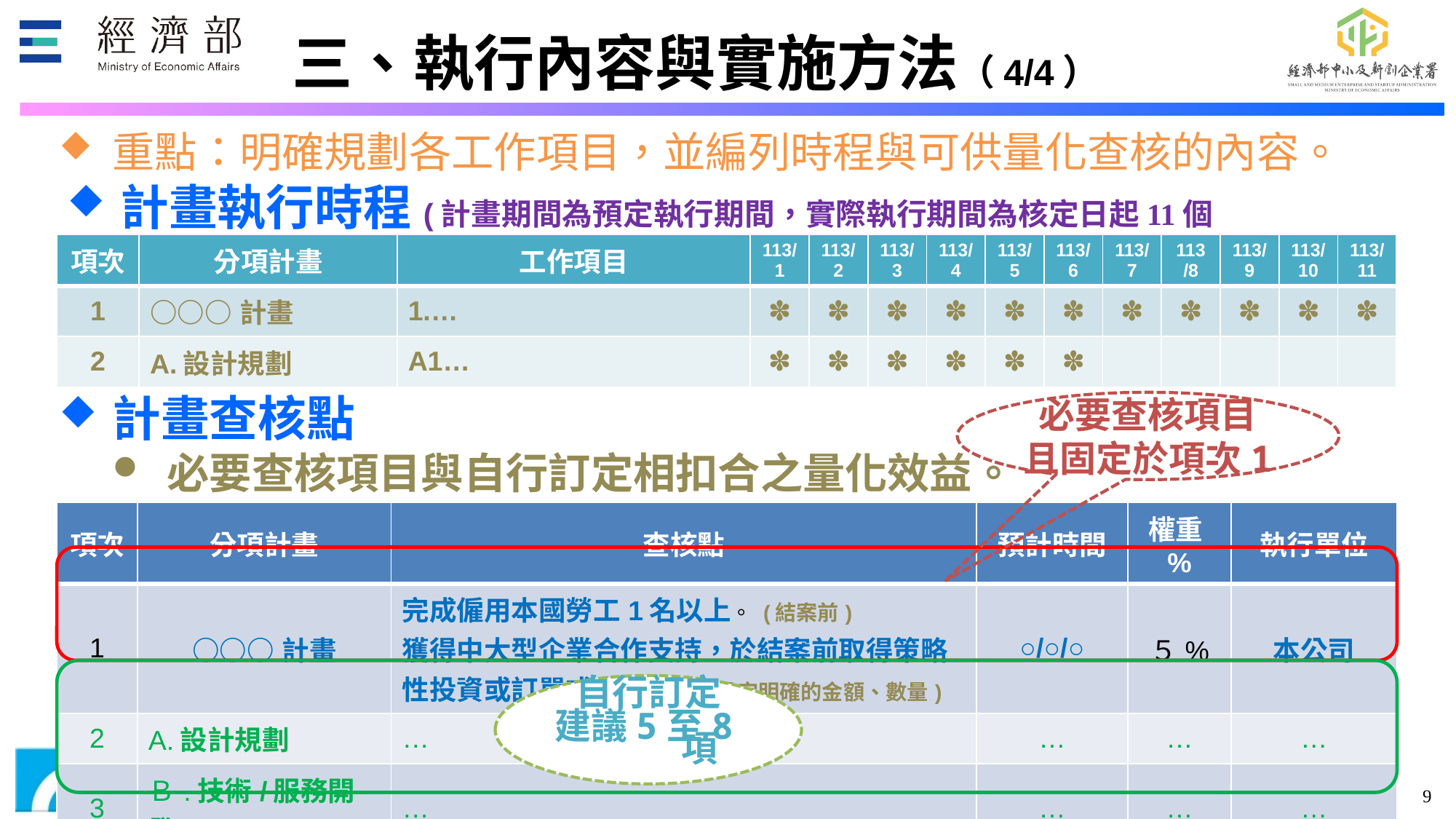

三、執行內容與實施方法（4/4）
重點：明確規劃各工作項目，並編列時程與可供量化查核的內容。
計畫執行時程(計畫期間為預定執行期間，實際執行期間為核定日起11個月。)
| 項次 | 分項計畫 | 工作項目 | 113/1 | 113/2 | 113/3 | 113/4 | 113/5 | 113/6 | 113/7 | 113 /8 | 113/9 | 113/10 | 113/11 |
| --- | --- | --- | --- | --- | --- | --- | --- | --- | --- | --- | --- | --- | --- |
| 1 | ○○○計畫 | 1.… | ✽ | ✽ | ✽ | ✽ | ✽ | ✽ | ✽ | ✽ | ✽ | ✽ | ✽ |
| 2 | A.設計規劃 | A1… | ✽ | ✽ | ✽ | ✽ | ✽ | ✽ |  |  |  |  |  |
計畫查核點
必要查核項目與自行訂定相扣合之量化效益。
必要查核項目
且固定於項次1
| 項次 | 分項計畫 | 查核點 | 預計時間 | 權重% | 執行單位 |
| --- | --- | --- | --- | --- | --- |
| 1 | ○○○計畫 | 完成僱用本國勞工1名以上。 (結案前) 獲得中大型企業合作支持，於結案前取得策略性投資或訂單或合約等(請設定明確的金額、數量) | ○/○/○ | ５% | 本公司 |
| 2 | A.設計規劃 | … | … | … | … |
| 3 | Ｂ.技術/服務開發 | … | … | … | … |
| 4 | Ｃ.POB商業驗證 | … | … | … | … |

自行訂定
建議5至8項
9